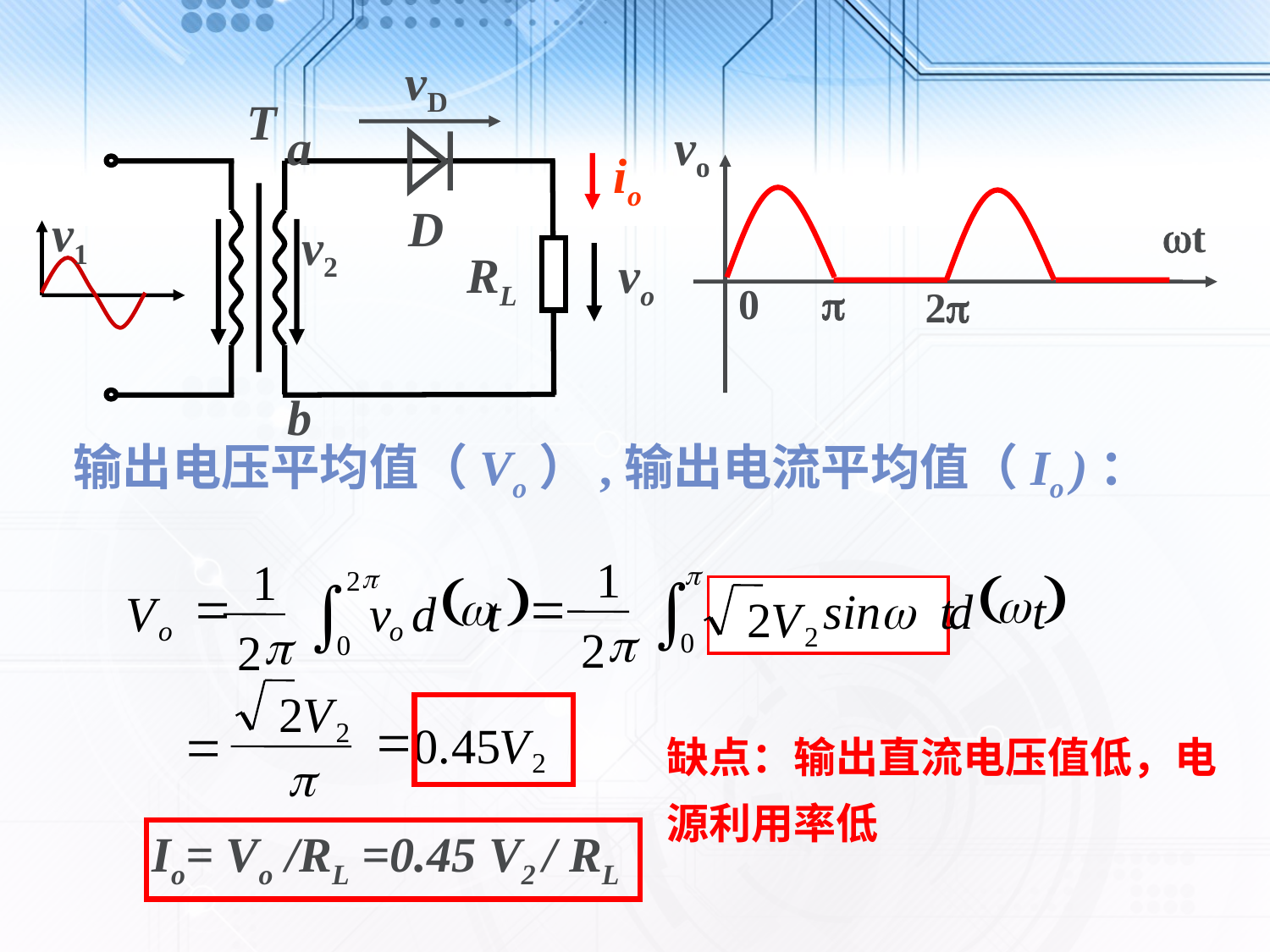

vD
T
a

D
v1

v2

RL
vo

b

io

vo

ωt
0
π
2π

输出电压平均值（Vo）,输出电流平均值（Io )：
1
1
π
(
)
2
∫
=
ω
V
v
d
t
o
o

π
2
0
π
(
)

∫
ω
=
sinω t
d
t

2
V

π

2
2
0

2
V
=

2
=
0
.
45
V
2

π

缺点：输出直流电压值低，电源利用率低

Io= Vo /RL =0.45 V2 / RL